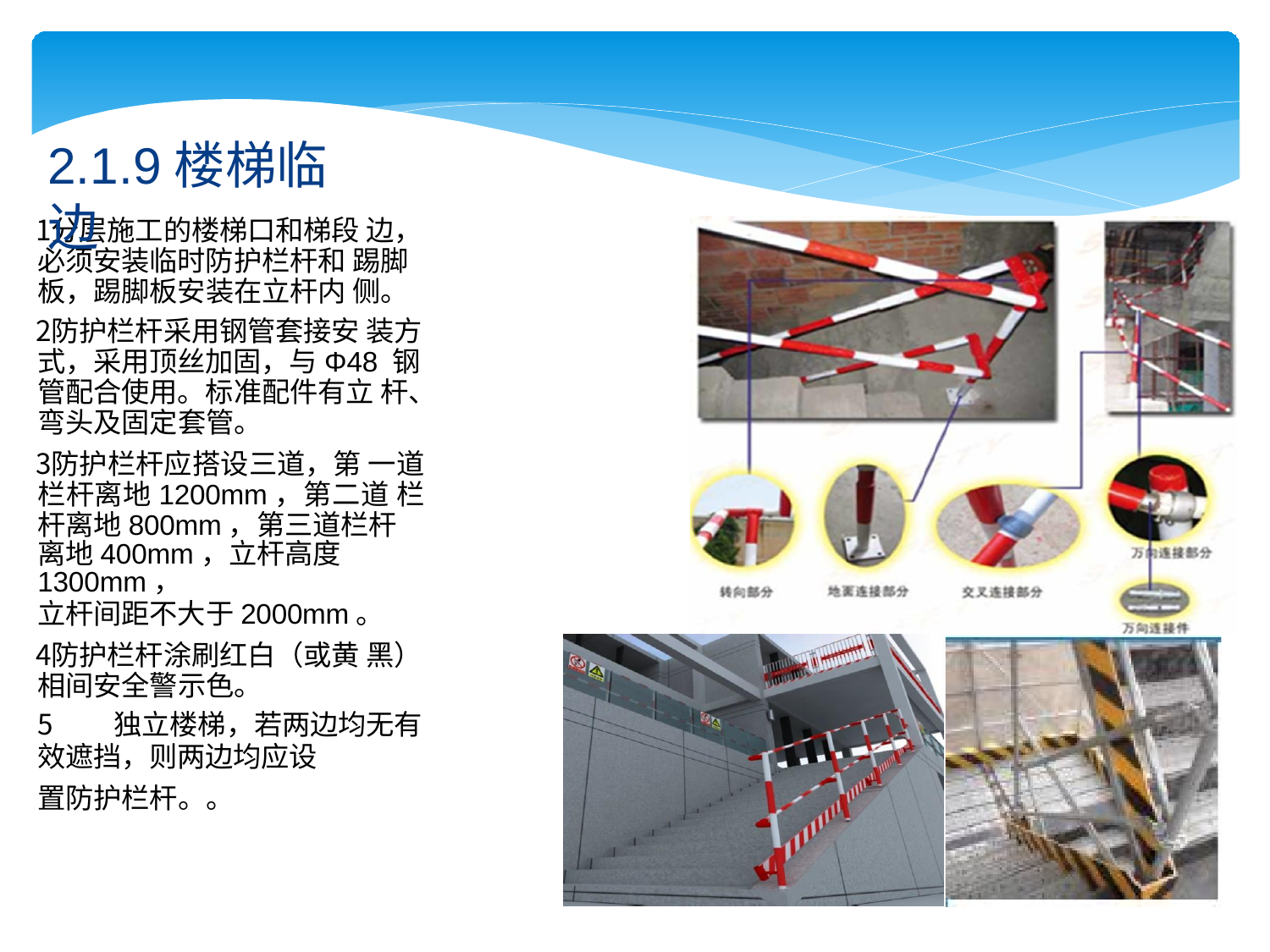

# 2.1.9楼梯临边
分层施工的楼梯口和梯段 边，必须安装临时防护栏杆和 踢脚板，踢脚板安装在立杆内 侧。
防护栏杆采用钢管套接安 装方式，采用顶丝加固，与Φ48 钢管配合使用。标准配件有立 杆、弯头及固定套管。
防护栏杆应搭设三道，第 一道栏杆离地1200mm，第二道 栏杆离地800mm，第三道栏杆
离地400mm，立杆高度1300mm，
立杆间距不大于2000mm。
防护栏杆涂刷红白（或黄 黑）相间安全警示色。
独立楼梯，若两边均无有
效遮挡，则两边均应设
置防护栏杆。。